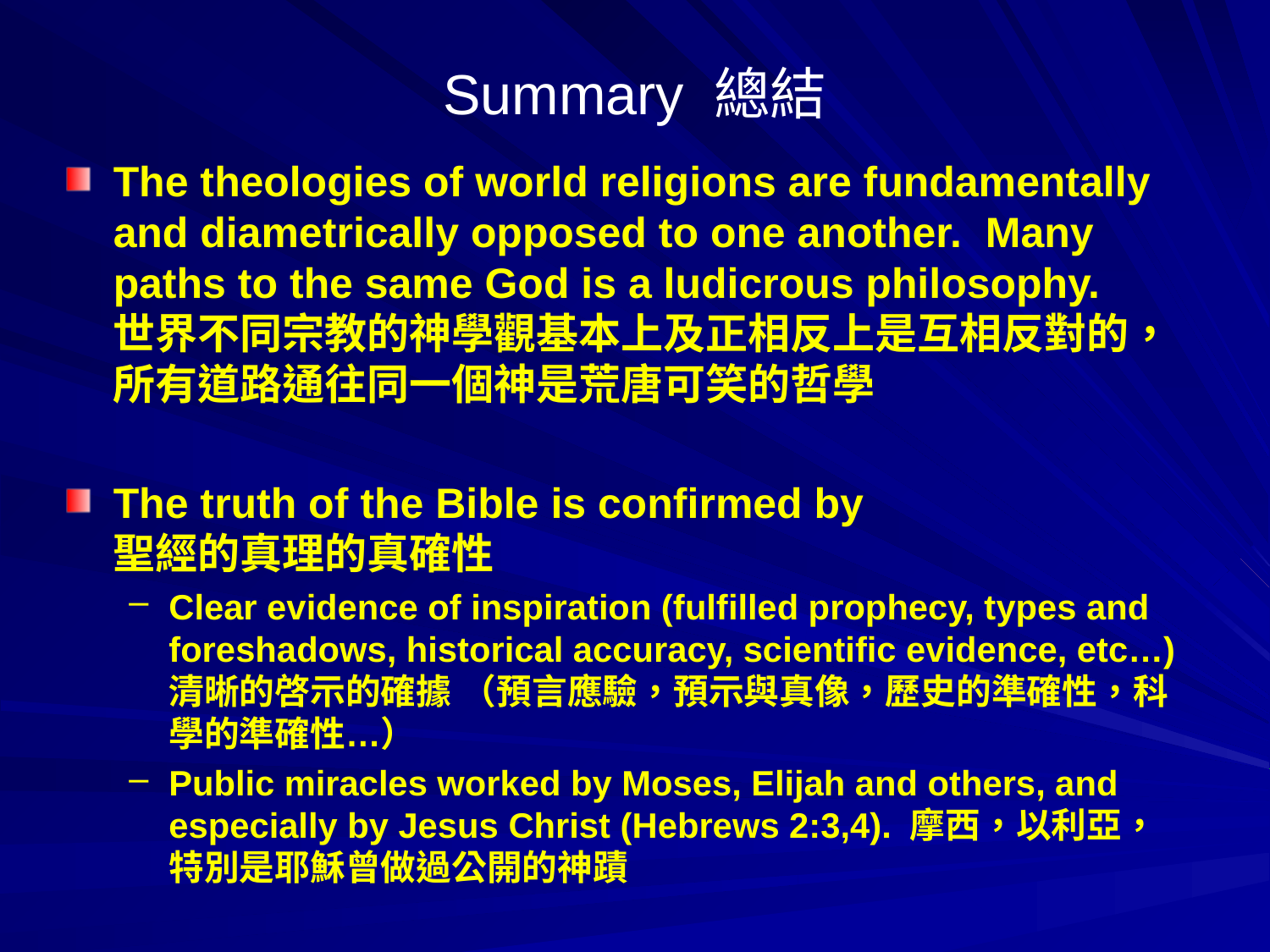

Summary 總結
The theologies of world religions are fundamentally and diametrically opposed to one another.  Many paths to the same God is a ludicrous philosophy.    世界不同宗教的神學觀基本上及正相反上是互相反對的，所有道路通往同一個神是荒唐可笑的哲學

The truth of the Bible is confirmed by                           聖經的真理的真確性
Clear evidence of inspiration (fulfilled prophecy, types and foreshadows, historical accuracy, scientific evidence, etc…) 清晰的啓示的確據 （預言應驗，預示與真像，歷史的準確性，科學的準確性…）
Public miracles worked by Moses, Elijah and others, and especially by Jesus Christ (Hebrews 2:3,4). 摩西，以利亞，特別是耶穌曾做過公開的神蹟